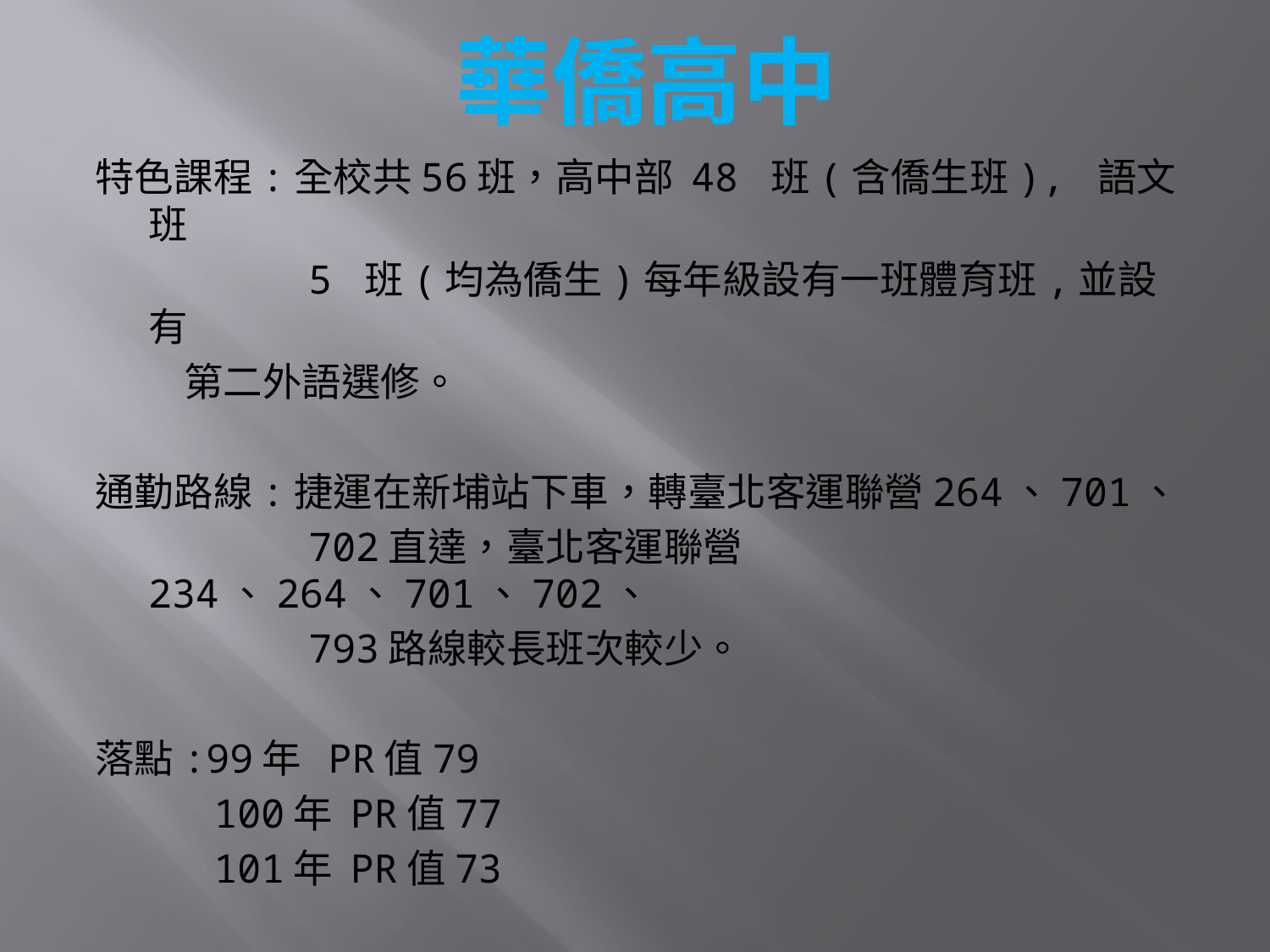

# 華僑高中
特色課程:全校共56班，高中部 48 班(含僑生班), 語文班
         5 班(均為僑生)每年級設有一班體育班,並設有
         第二外語選修。

通勤路線:捷運在新埔站下車，轉臺北客運聯營264、701、
         702直達，臺北客運聯營234、264、701、702、
         793路線較長班次較少。

落點:99年  PR值79
     100年 PR值77
     101年 PR值73